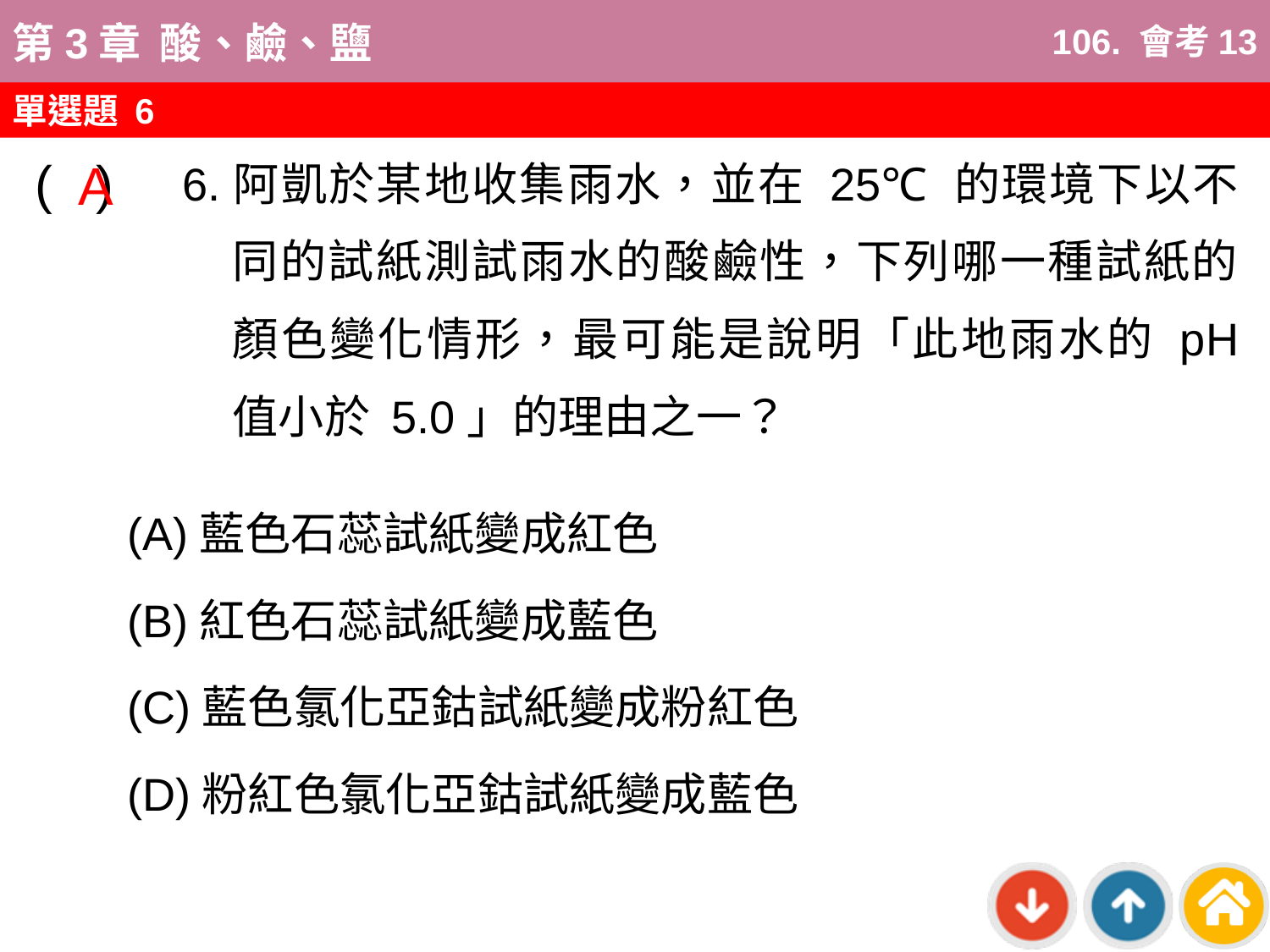

106. 會考13
單選題 6
A
6.阿凱於某地收集雨水，並在 25℃ 的環境下以不同的試紙測試雨水的酸鹼性，下列哪一種試紙的顏色變化情形，最可能是說明「此地雨水的 pH 值小於 5.0」的理由之一？
(   )
(A)藍色石蕊試紙變成紅色
(B)紅色石蕊試紙變成藍色
(C)藍色氯化亞鈷試紙變成粉紅色
(D)粉紅色氯化亞鈷試紙變成藍色